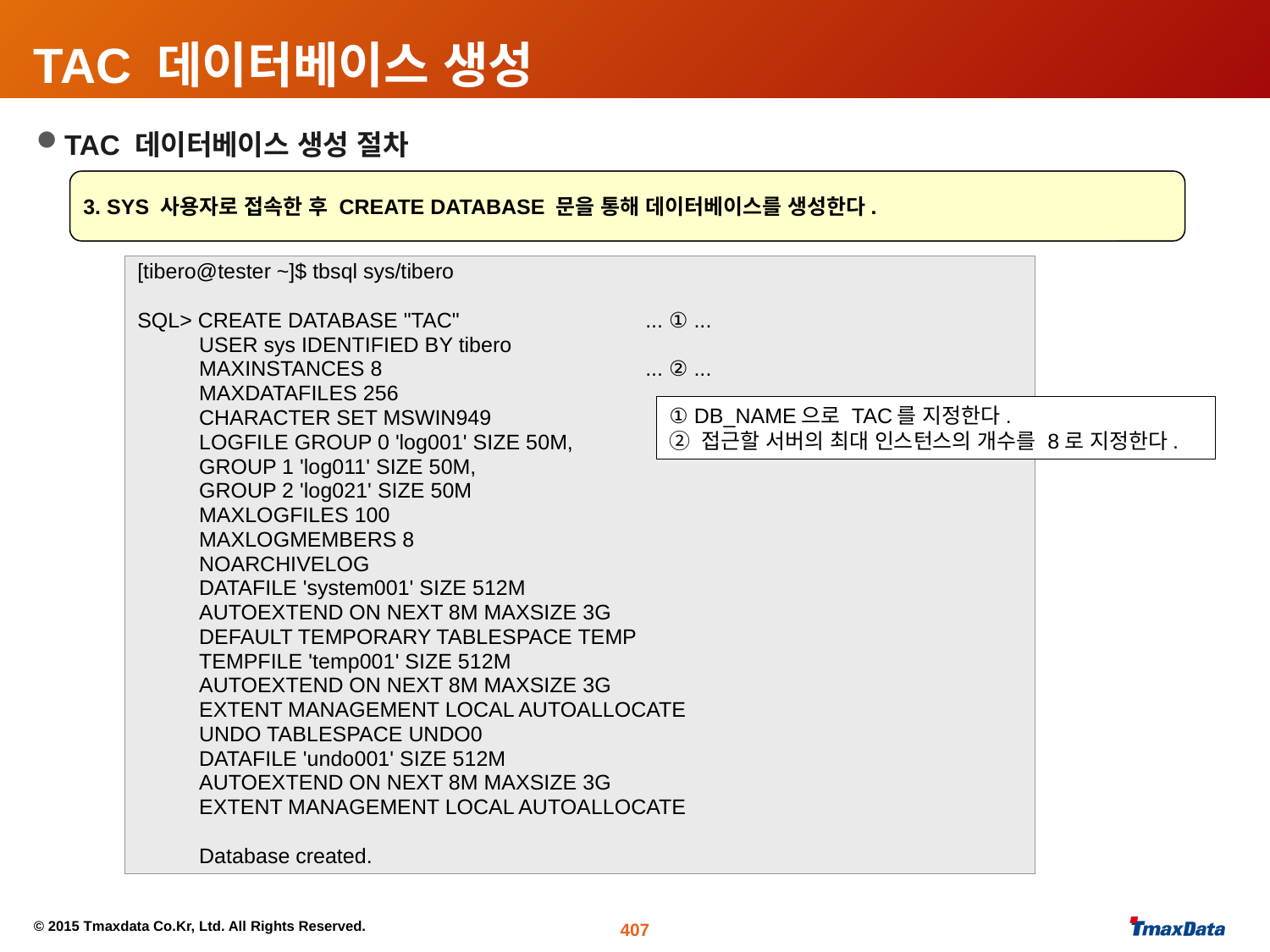

# TAC 데이터베이스 생성
TAC 데이터베이스 생성 절차

3. SYS 사용자로 접속한 후 CREATE DATABASE 문을 통해 데이터베이스를 생성한다.
[tibero@tester ~]$ tbsql sys/tibero

SQL> CREATE DATABASE "TAC" 		... ① ...
USER sys IDENTIFIED BY tibero
MAXINSTANCES 8 			... ② ...
MAXDATAFILES 256
CHARACTER SET MSWIN949
LOGFILE GROUP 0 'log001' SIZE 50M,
GROUP 1 'log011' SIZE 50M,
GROUP 2 'log021' SIZE 50M
MAXLOGFILES 100
MAXLOGMEMBERS 8
NOARCHIVELOG
DATAFILE 'system001' SIZE 512M
AUTOEXTEND ON NEXT 8M MAXSIZE 3G
DEFAULT TEMPORARY TABLESPACE TEMP
TEMPFILE 'temp001' SIZE 512M
AUTOEXTEND ON NEXT 8M MAXSIZE 3G
EXTENT MANAGEMENT LOCAL AUTOALLOCATE
UNDO TABLESPACE UNDO0
DATAFILE 'undo001' SIZE 512M
AUTOEXTEND ON NEXT 8M MAXSIZE 3G
EXTENT MANAGEMENT LOCAL AUTOALLOCATE

Database created.
① DB_NAME으로 TAC를 지정한다.
② 접근할 서버의 최대 인스턴스의 개수를 8로 지정한다.